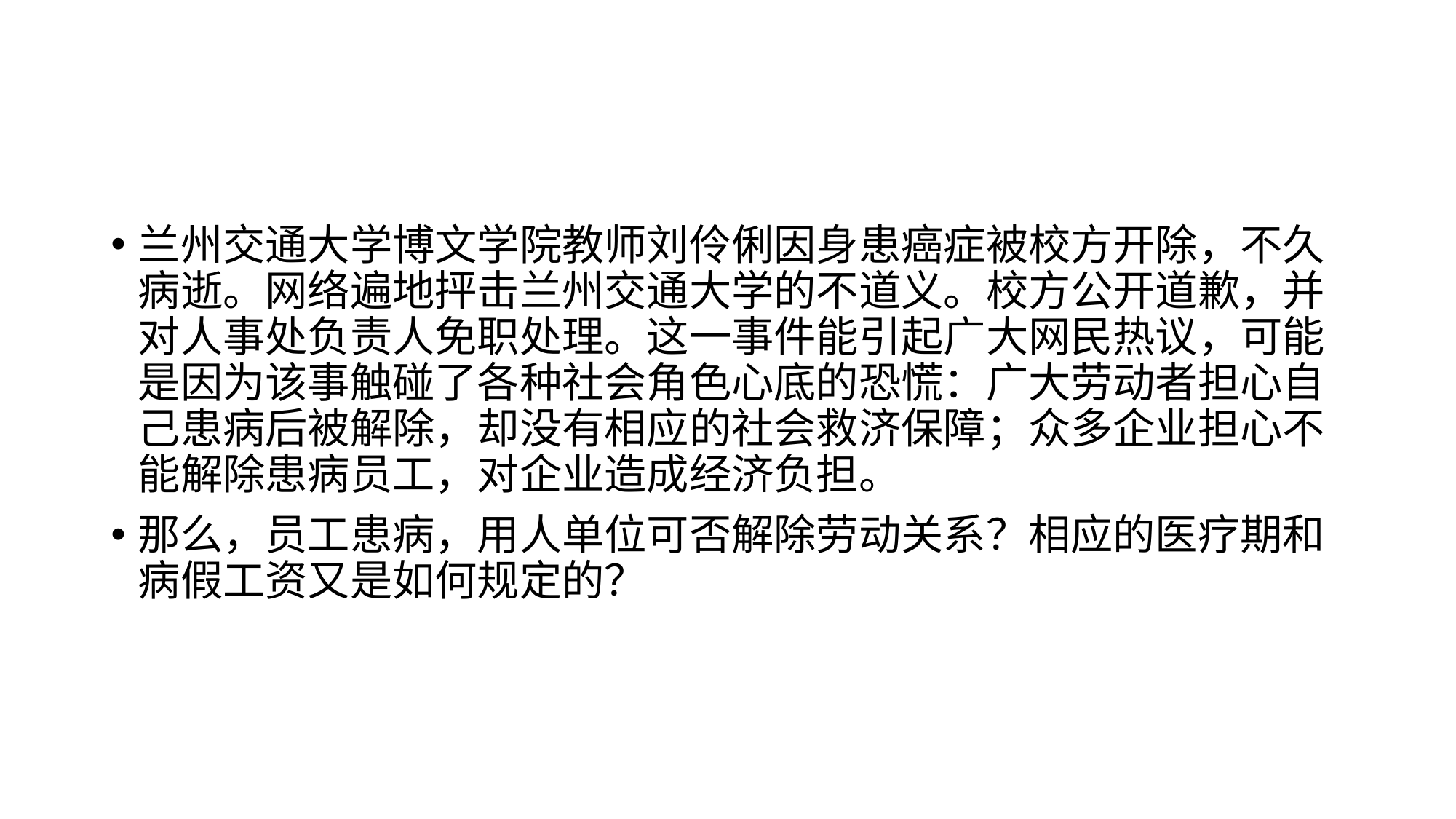

#
兰州交通大学博文学院教师刘伶俐因身患癌症被校方开除，不久病逝。网络遍地抨击兰州交通大学的不道义。校方公开道歉，并对人事处负责人免职处理。这一事件能引起广大网民热议，可能是因为该事触碰了各种社会角色心底的恐慌：广大劳动者担心自己患病后被解除，却没有相应的社会救济保障；众多企业担心不能解除患病员工，对企业造成经济负担。
那么，员工患病，用人单位可否解除劳动关系？相应的医疗期和病假工资又是如何规定的？